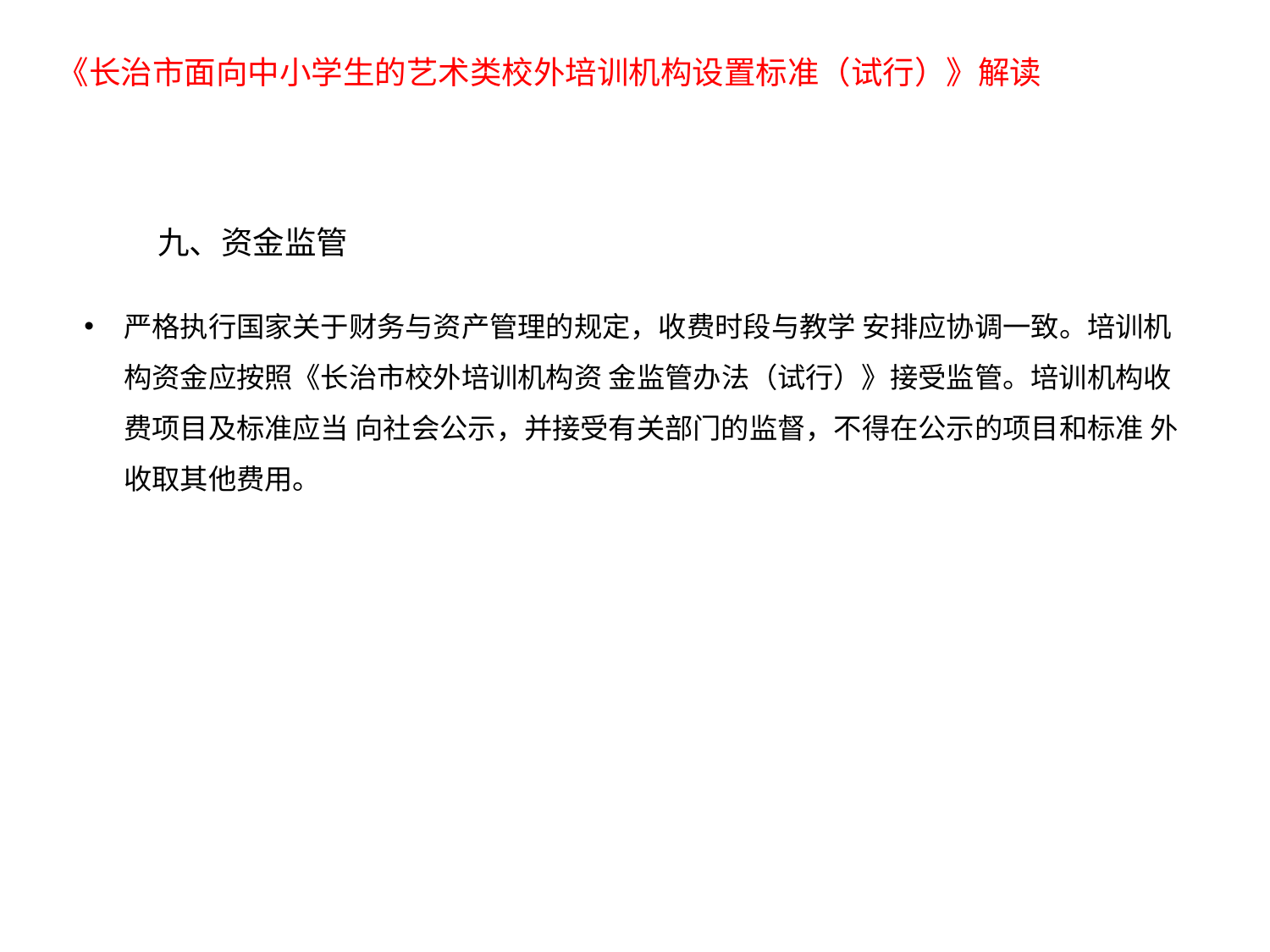

《长治市面向中小学生的艺术类校外培训机构设置标准（试行）》解读
九、资金监管
严格执行国家关于财务与资产管理的规定，收费时段与教学 安排应协调一致。培训机构资金应按照《长治市校外培训机构资 金监管办法（试行）》接受监管。培训机构收费项目及标准应当 向社会公示，并接受有关部门的监督，不得在公示的项目和标准 外收取其他费用。